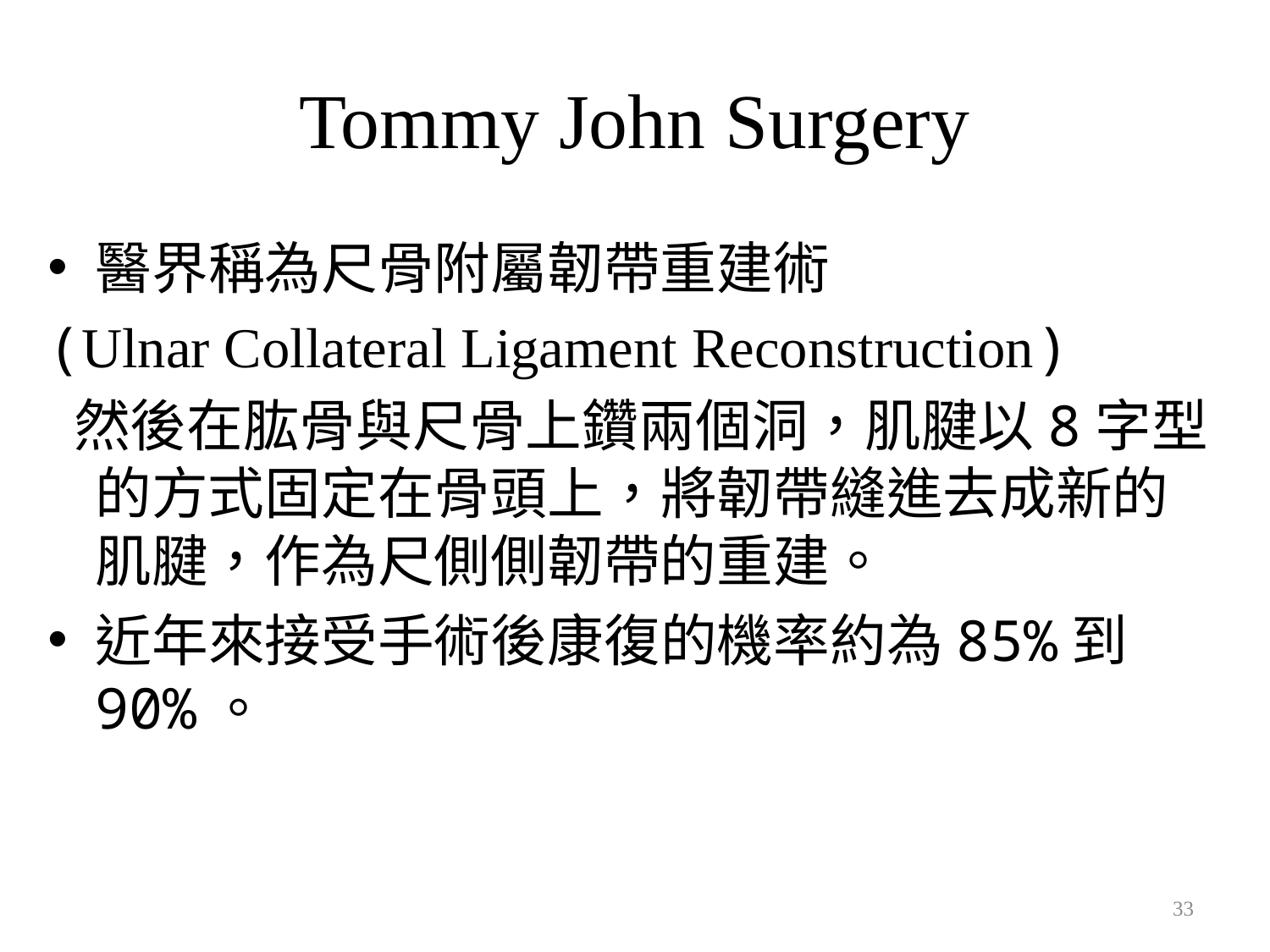

# Tommy John Surgery
醫界稱為尺骨附屬韌帶重建術
(Ulnar Collateral Ligament Reconstruction)
 然後在肱骨與尺骨上鑽兩個洞，肌腱以8字型的方式固定在骨頭上，將韌帶縫進去成新的肌腱，作為尺側側韌帶的重建。
近年來接受手術後康復的機率約為85%到90%。
33